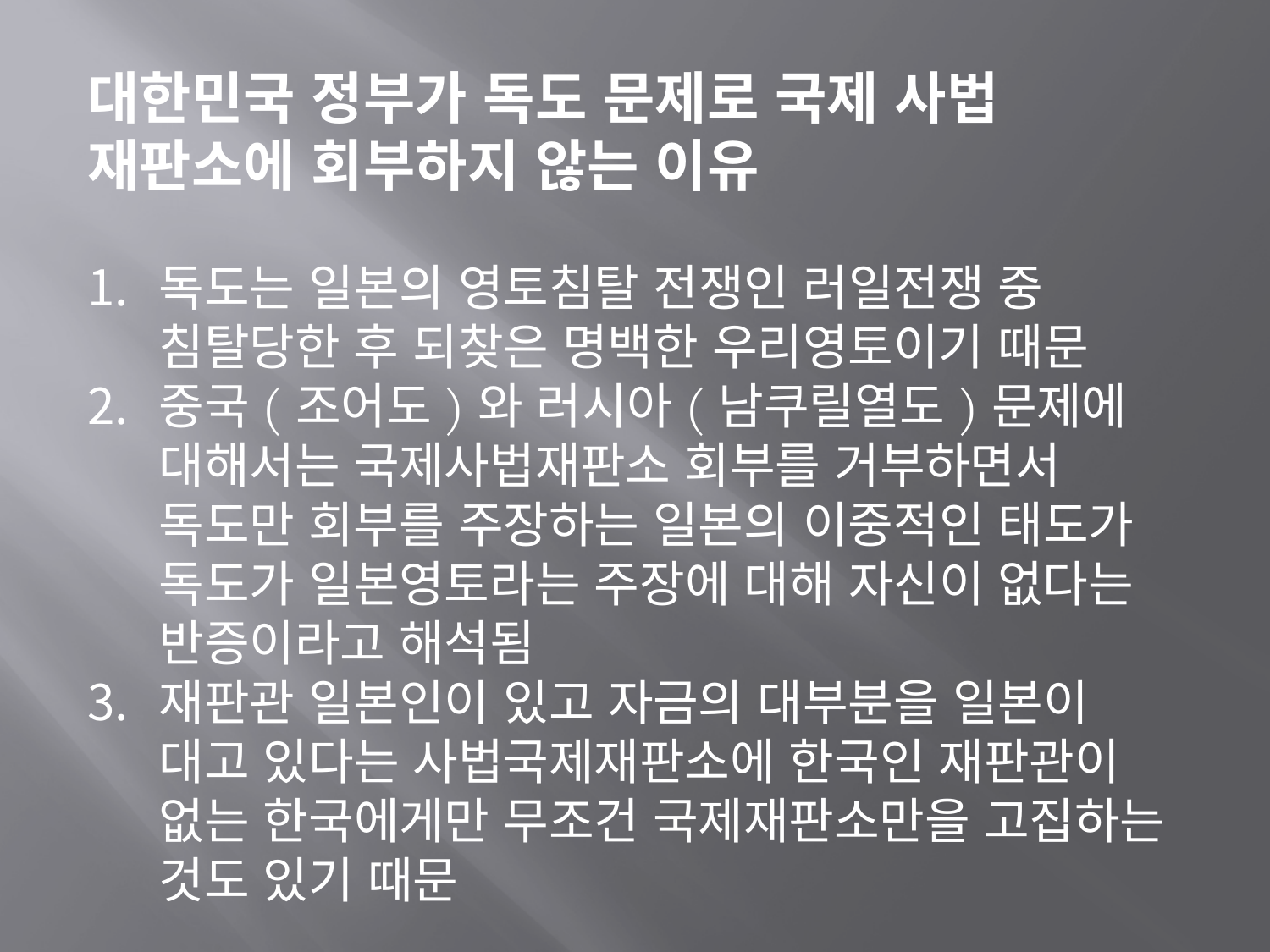

대한민국 정부가 독도 문제로 국제 사법 재판소에 회부하지 않는 이유

독도는 일본의 영토침탈 전쟁인 러일전쟁 중 침탈당한 후 되찾은 명백한 우리영토이기 때문
중국(조어도)와 러시아(남쿠릴열도)문제에 대해서는 국제사법재판소 회부를 거부하면서 독도만 회부를 주장하는 일본의 이중적인 태도가 독도가 일본영토라는 주장에 대해 자신이 없다는 반증이라고 해석됨
재판관 일본인이 있고 자금의 대부분을 일본이 대고 있다는 사법국제재판소에 한국인 재판관이 없는 한국에게만 무조건 국제재판소만을 고집하는 것도 있기 때문